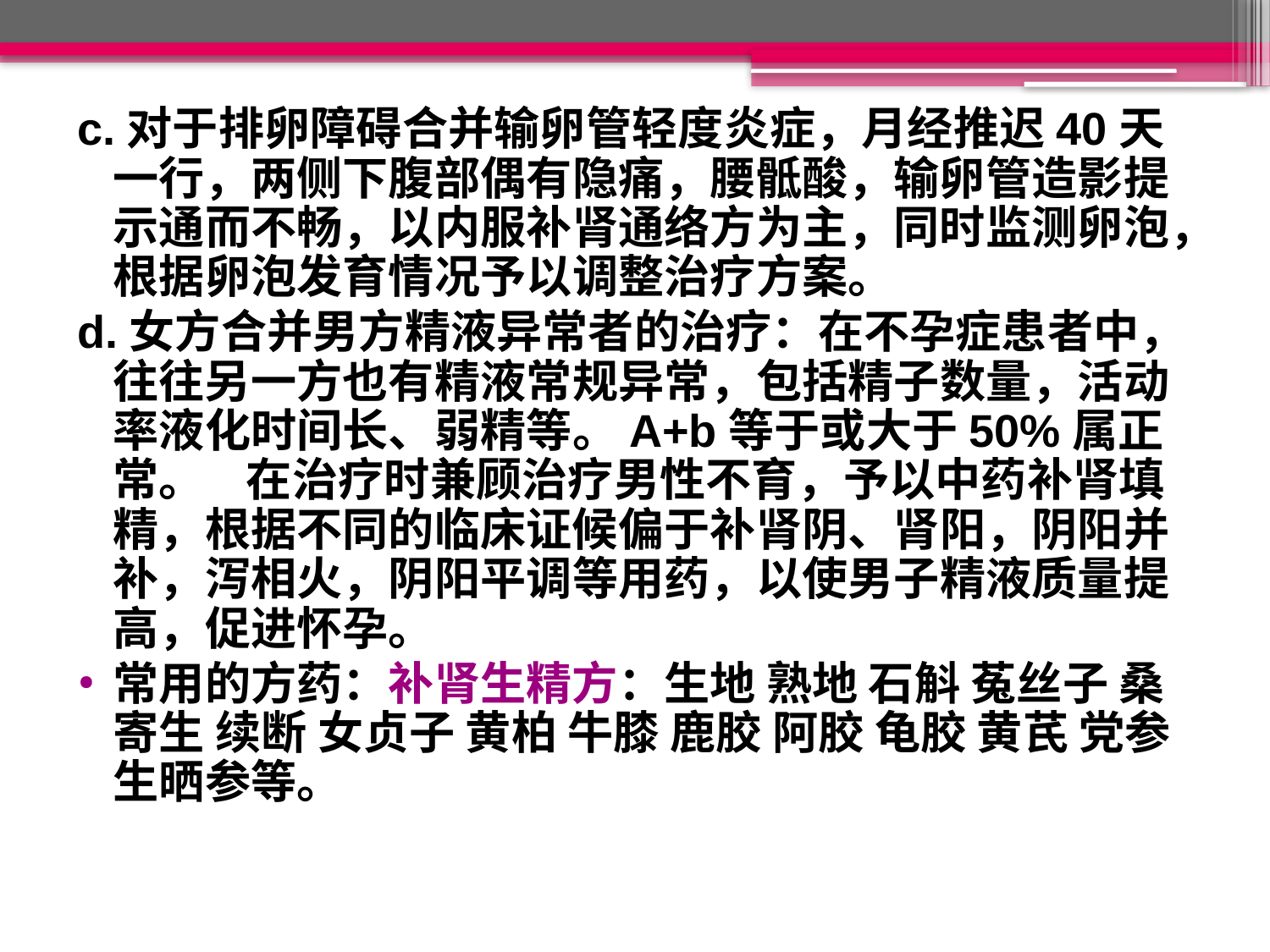

c.对于排卵障碍合并输卵管轻度炎症，月经推迟40天一行，两侧下腹部偶有隐痛，腰骶酸，输卵管造影提示通而不畅，以内服补肾通络方为主，同时监测卵泡，根据卵泡发育情况予以调整治疗方案。
d.女方合并男方精液异常者的治疗：在不孕症患者中，往往另一方也有精液常规异常，包括精子数量，活动率液化时间长、弱精等。A+b等于或大于50%属正常。    在治疗时兼顾治疗男性不育，予以中药补肾填精，根据不同的临床证候偏于补肾阴、肾阳，阴阳并补，泻相火，阴阳平调等用药，以使男子精液质量提高，促进怀孕。
常用的方药：补肾生精方：生地 熟地 石斛 菟丝子 桑寄生 续断 女贞子 黄柏 牛膝 鹿胶 阿胶 龟胶 黄芪 党参 生晒参等。